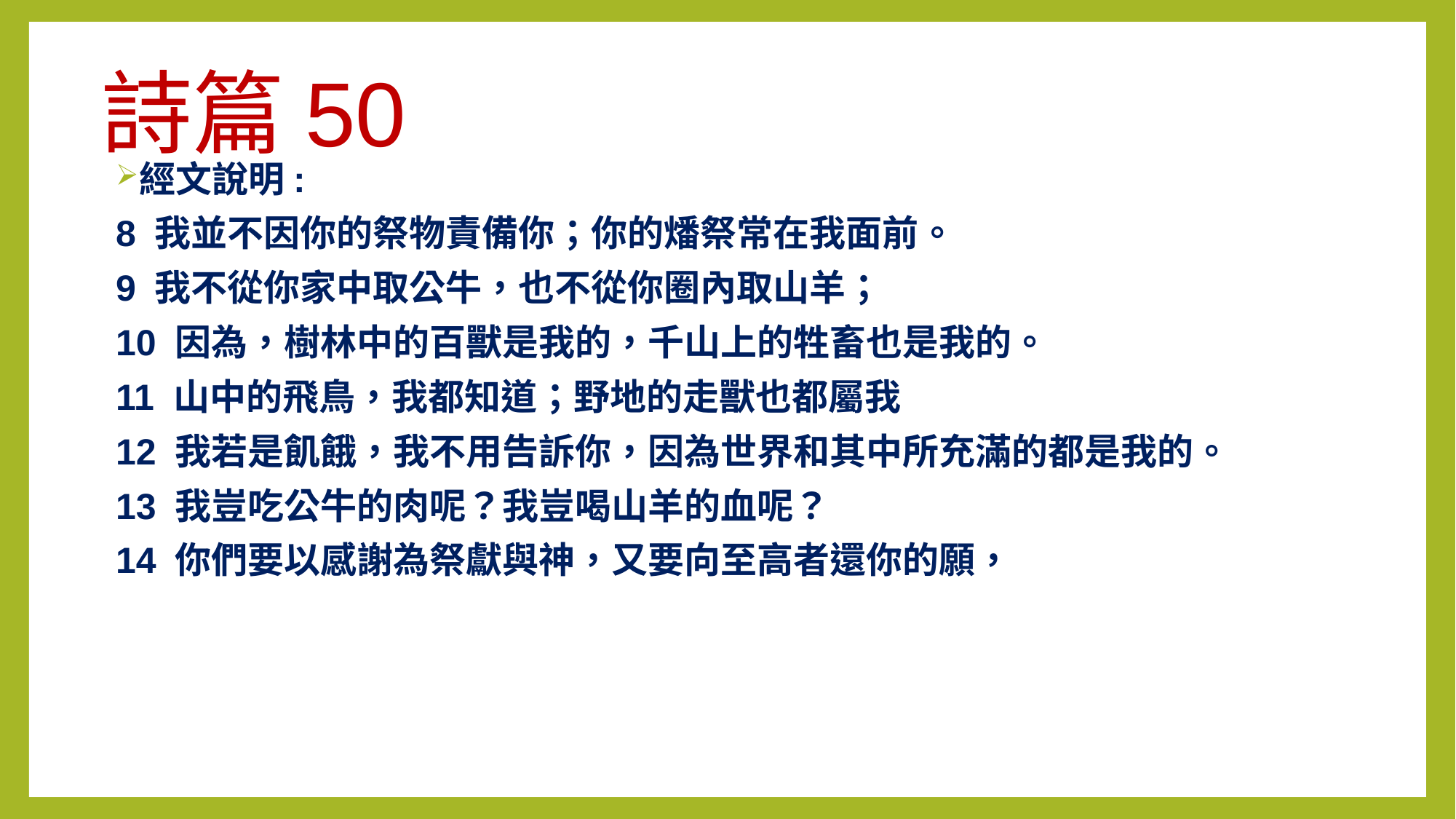

# 詩篇50
經文說明:
8 我並不因你的祭物責備你；你的燔祭常在我面前。
9 我不從你家中取公牛，也不從你圈內取山羊；
10 因為，樹林中的百獸是我的，千山上的牲畜也是我的。
11 山中的飛鳥，我都知道；野地的走獸也都屬我
12 我若是飢餓，我不用告訴你，因為世界和其中所充滿的都是我的。
13 我豈吃公牛的肉呢？我豈喝山羊的血呢？
14 你們要以感謝為祭獻與神，又要向至高者還你的願，